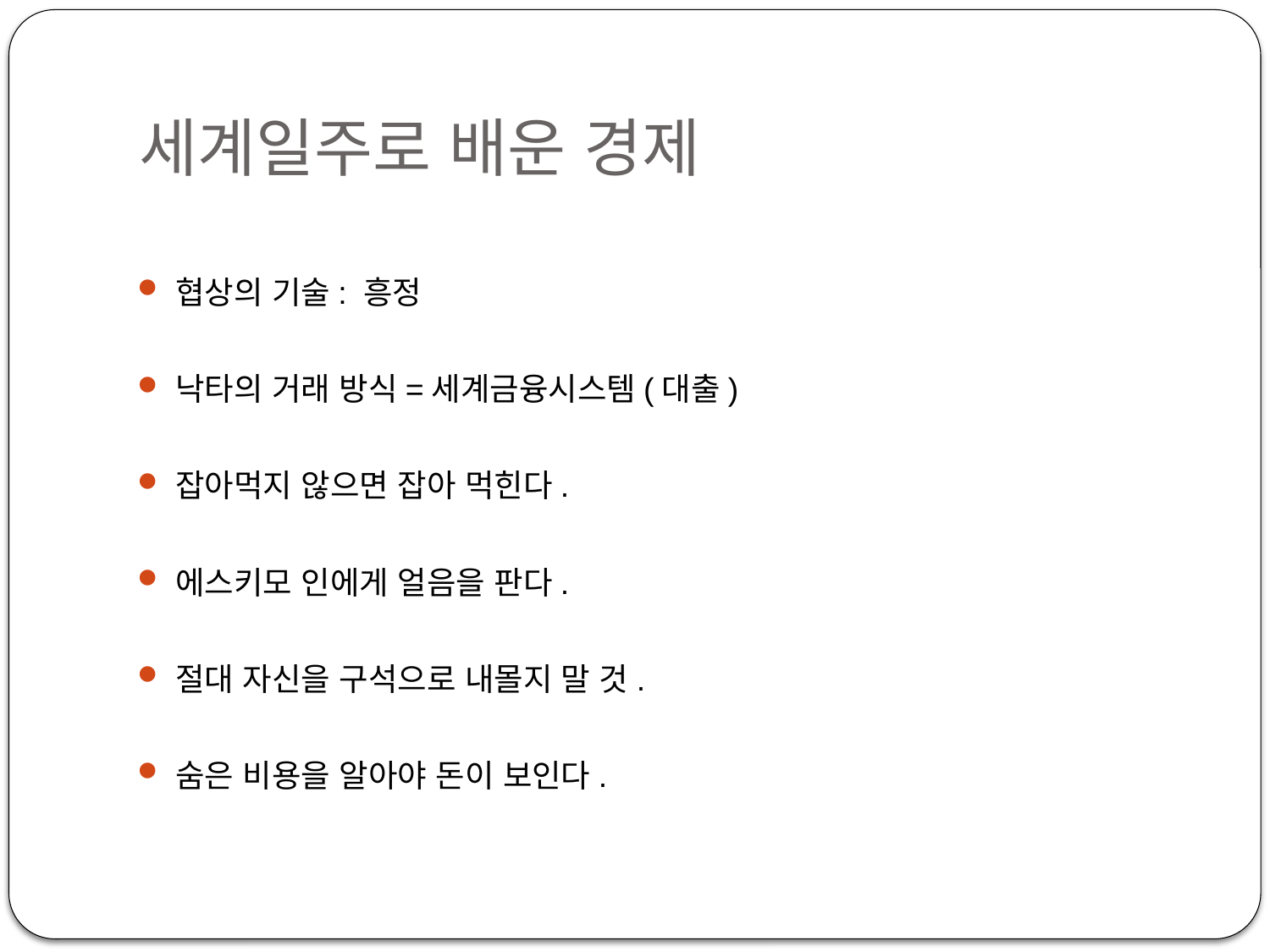

# 세계일주로 배운 경제
협상의 기술: 흥정

낙타의 거래 방식=세계금융시스템(대출)

잡아먹지 않으면 잡아 먹힌다.

에스키모 인에게 얼음을 판다.

절대 자신을 구석으로 내몰지 말 것.

숨은 비용을 알아야 돈이 보인다.